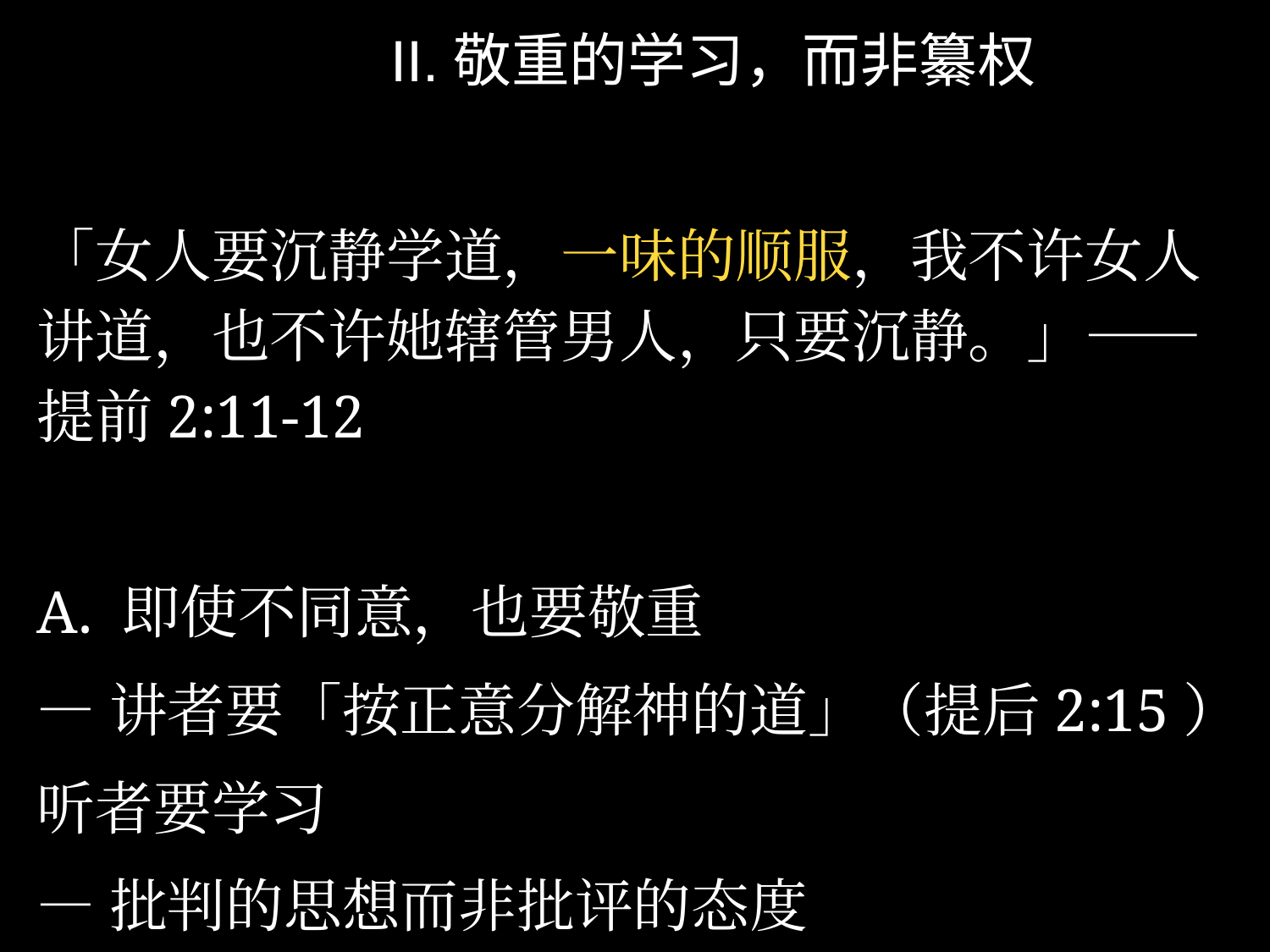

II.敬重的学习，而非纂权

「女人要沉静学道，一味的顺服，我不许女人讲道，也不许她辖管男人，只要沉静。」——提前2:11-12

A. 即使不同意，也要敬重
—讲者要「按正意分解神的道」（提后2:15）
听者要学习
—批判的思想而非批评的态度

128